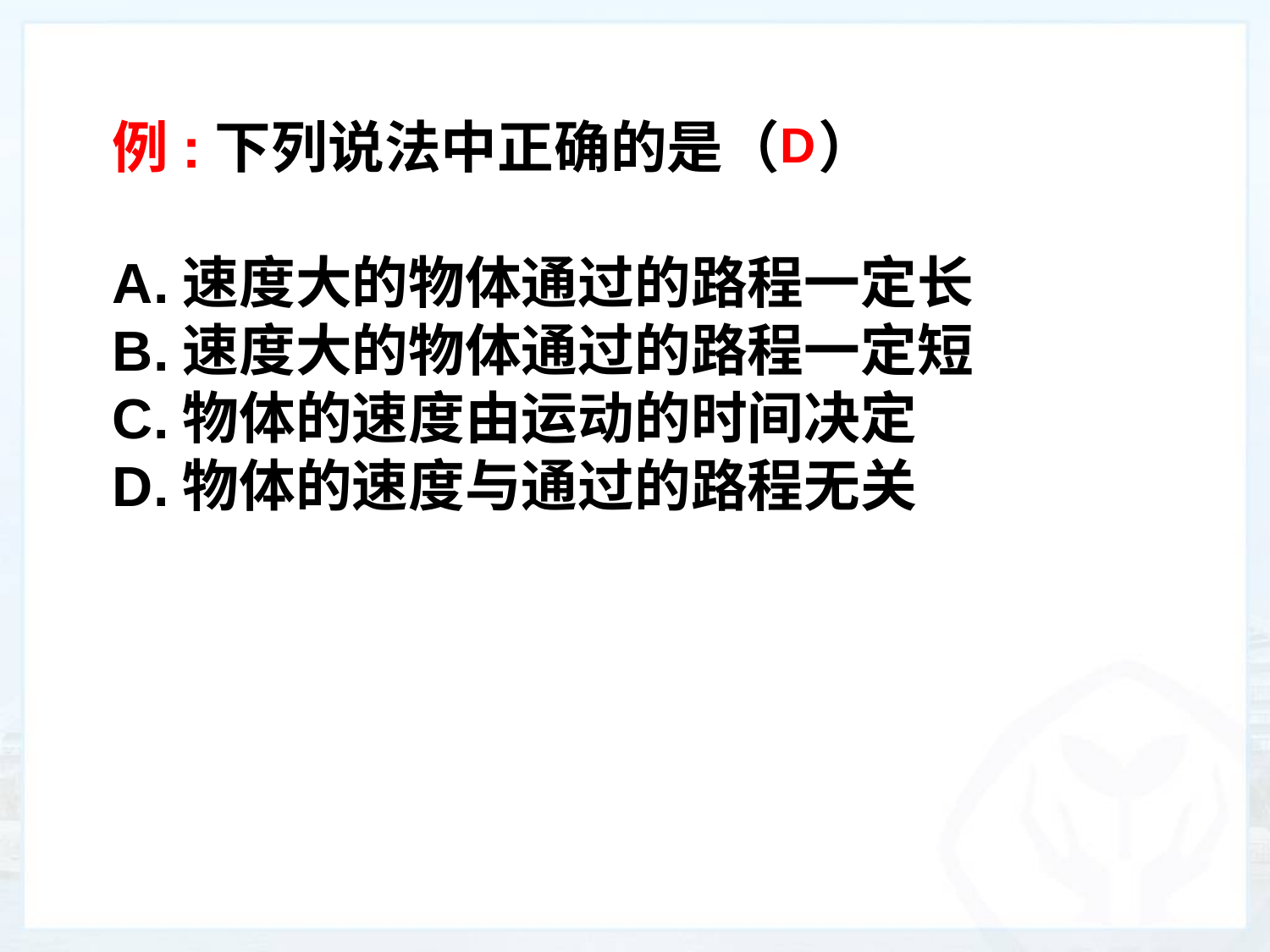

例:下列说法中正确的是（   ）

A.速度大的物体通过的路程一定长
B.速度大的物体通过的路程一定短
C.物体的速度由运动的时间决定
D.物体的速度与通过的路程无关
D